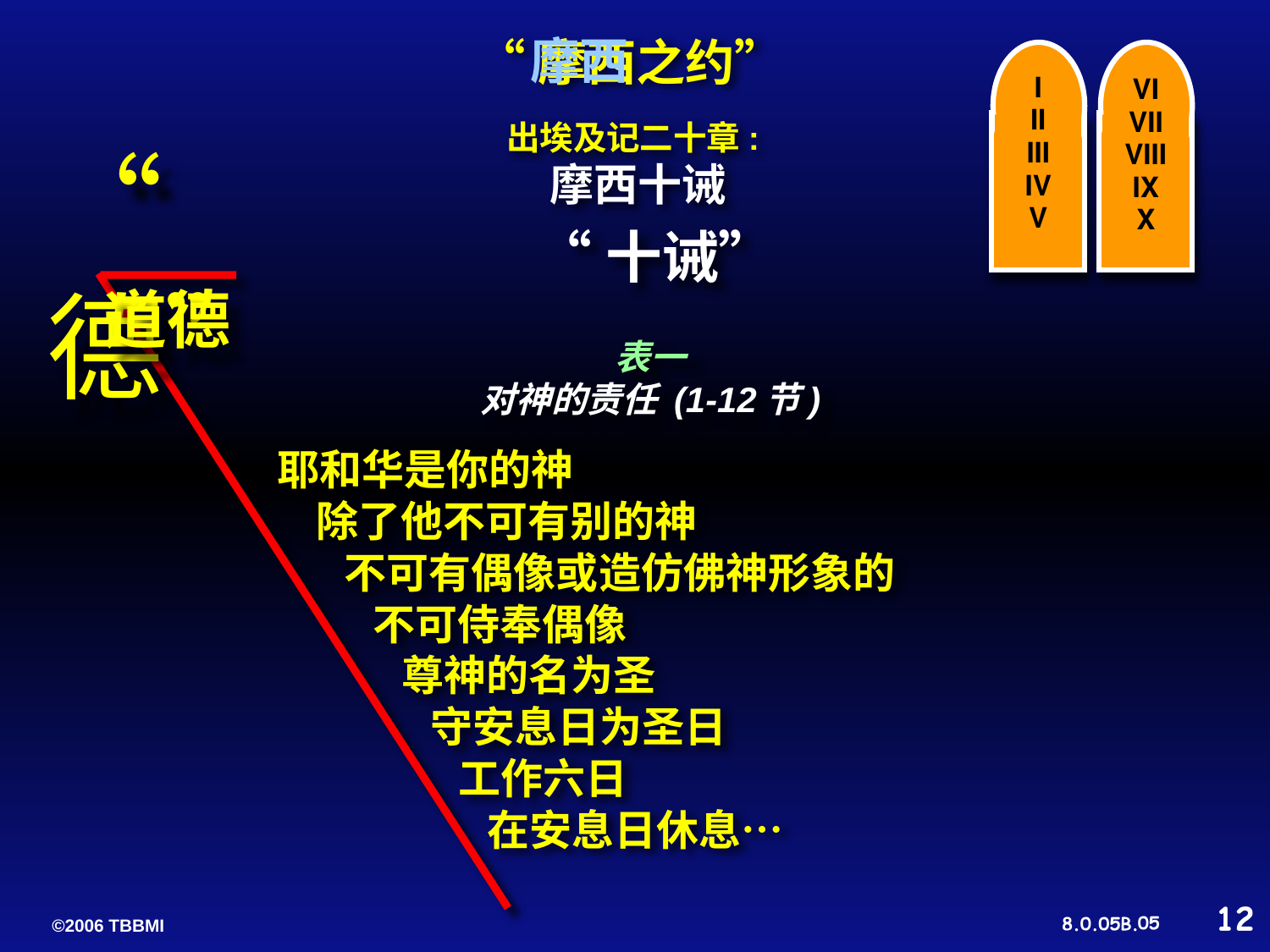

摩西
“摩西之约”

I
II
III
IV
V
VI
VII
VIII
IX
X

出埃及记二十章:
摩西十诫
“德”
“十诫”
道德

表一
对神的责任 (1-12节)
耶和华是你的神
   除了他不可有别的神
      不可有偶像或造仿佛神形象的
         不可侍奉偶像
            尊神的名为圣
               守安息日为圣日
                  工作六日
                     在安息日休息…
12

05